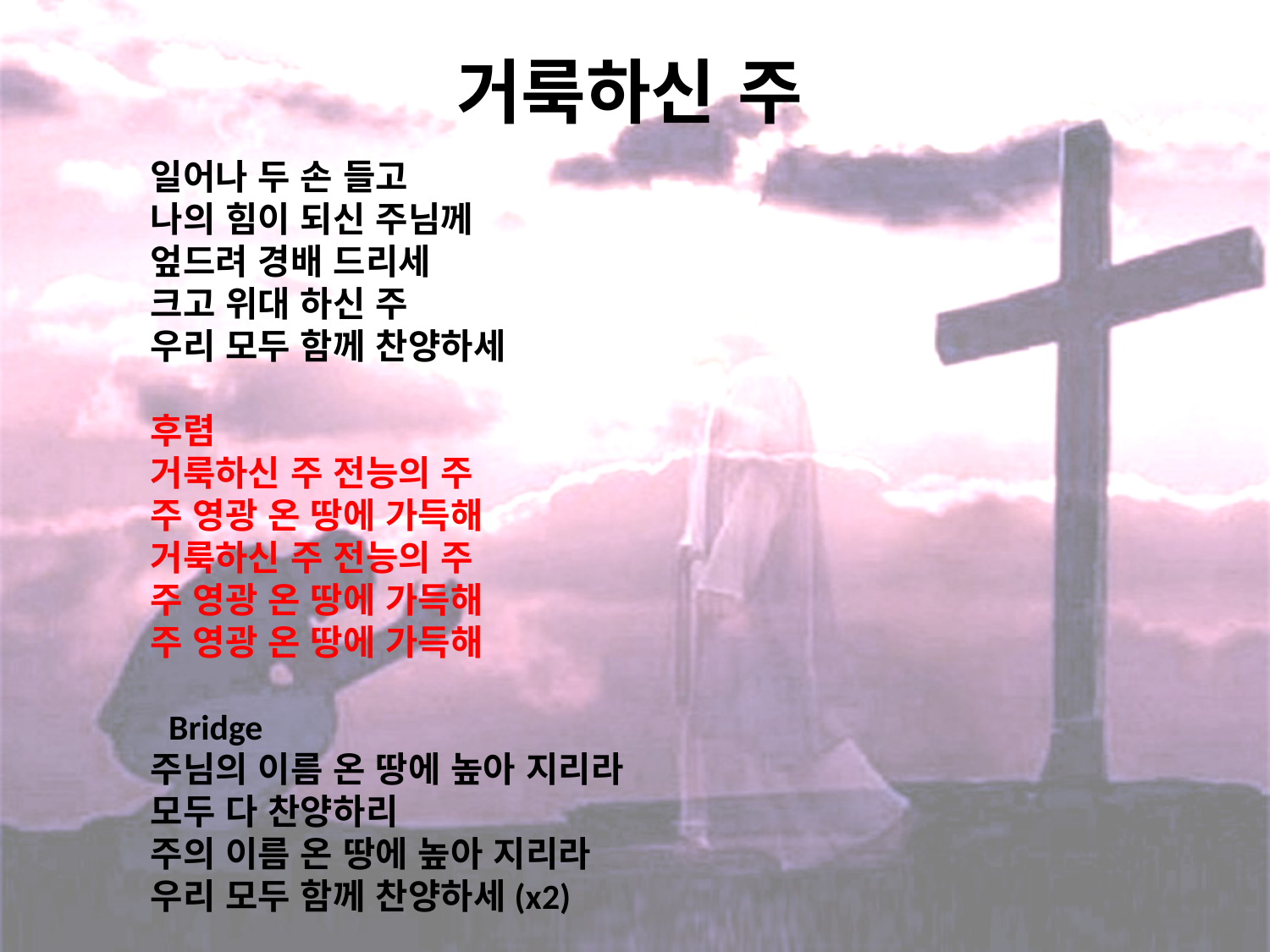

거룩하신 주
# 일어나 두 손 들고 나의 힘이 되신 주님께 엎드려 경배 드리세 크고 위대 하신 주 우리 모두 함께 찬양하세 후렴 거룩하신 주 전능의 주 주 영광 온 땅에 가득해 거룩하신 주 전능의 주 주 영광 온 땅에 가득해 주 영광 온 땅에 가득해 Bridge 주님의 이름 온 땅에 높아 지리라 모두 다 찬양하리 주의 이름 온 땅에 높아 지리라 우리 모두 함께 찬양하세(x2)